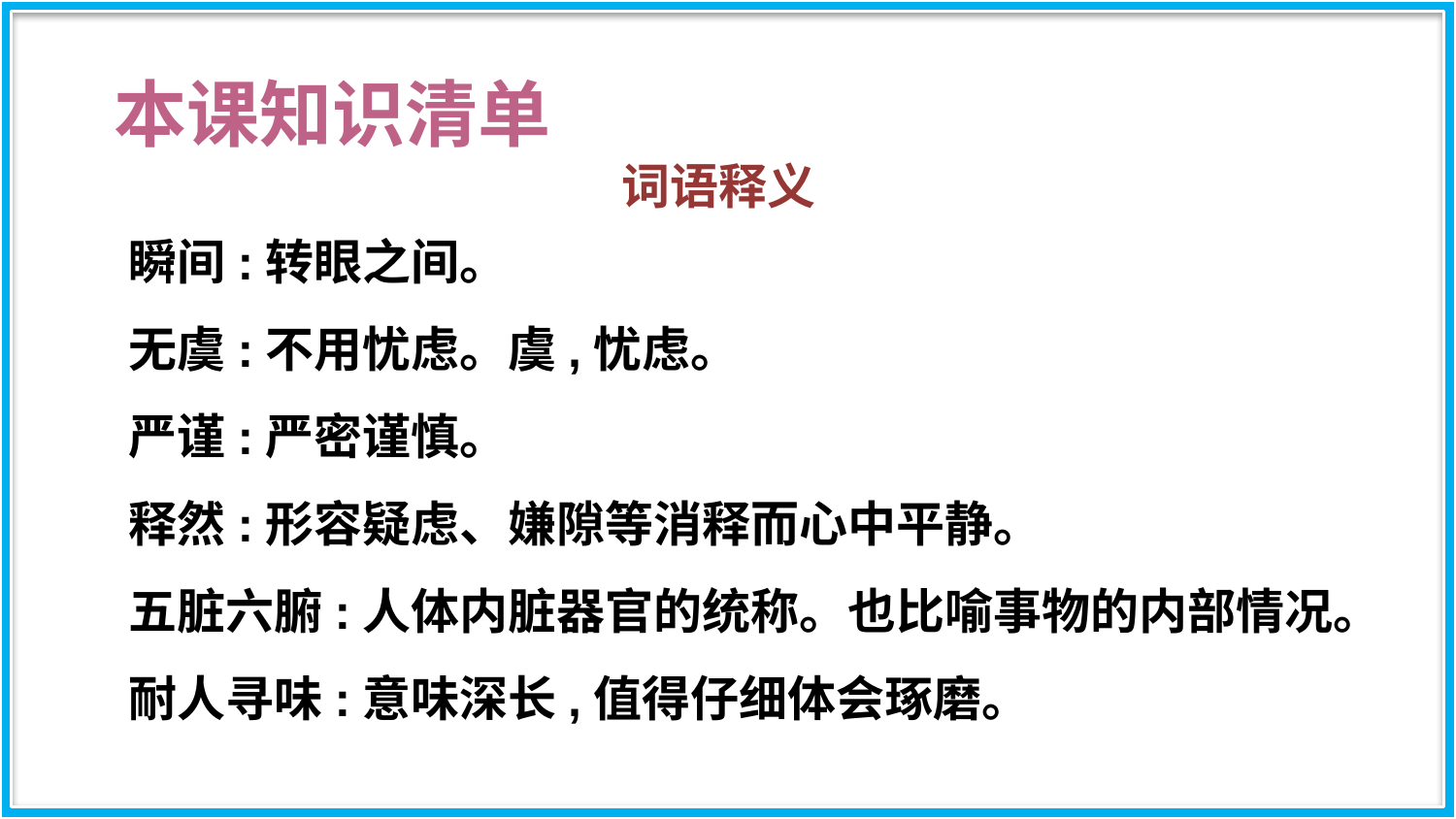

本课知识清单
词语释义
瞬间:转眼之间。
无虞:不用忧虑。虞,忧虑。
严谨:严密谨慎。
释然:形容疑虑、嫌隙等消释而心中平静。
五脏六腑:人体内脏器官的统称。也比喻事物的内部情况。
耐人寻味:意味深长,值得仔细体会琢磨。